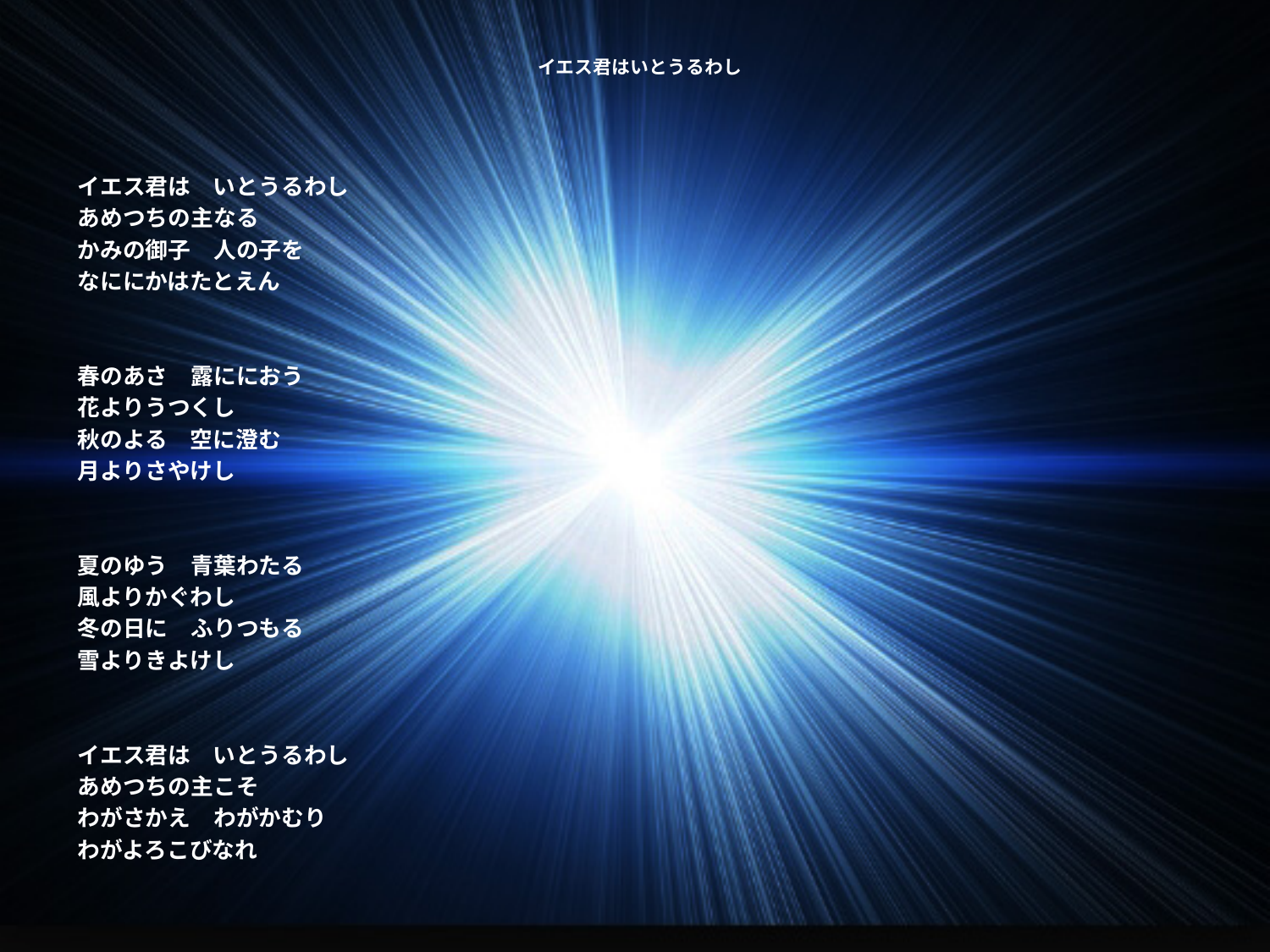

# イエス君はいとうるわし
イエス君は　いとうるわし
あめつちの主なる
かみの御子　人の子を
なににかはたとえん

春のあさ　露ににおう
花よりうつくし
秋のよる　空に澄む
月よりさやけし

夏のゆう　青葉わたる
風よりかぐわし
冬の日に　ふりつもる
雪よりきよけし

イエス君は　いとうるわし
あめつちの主こそ
わがさかえ　わがかむり
わがよろこびなれ